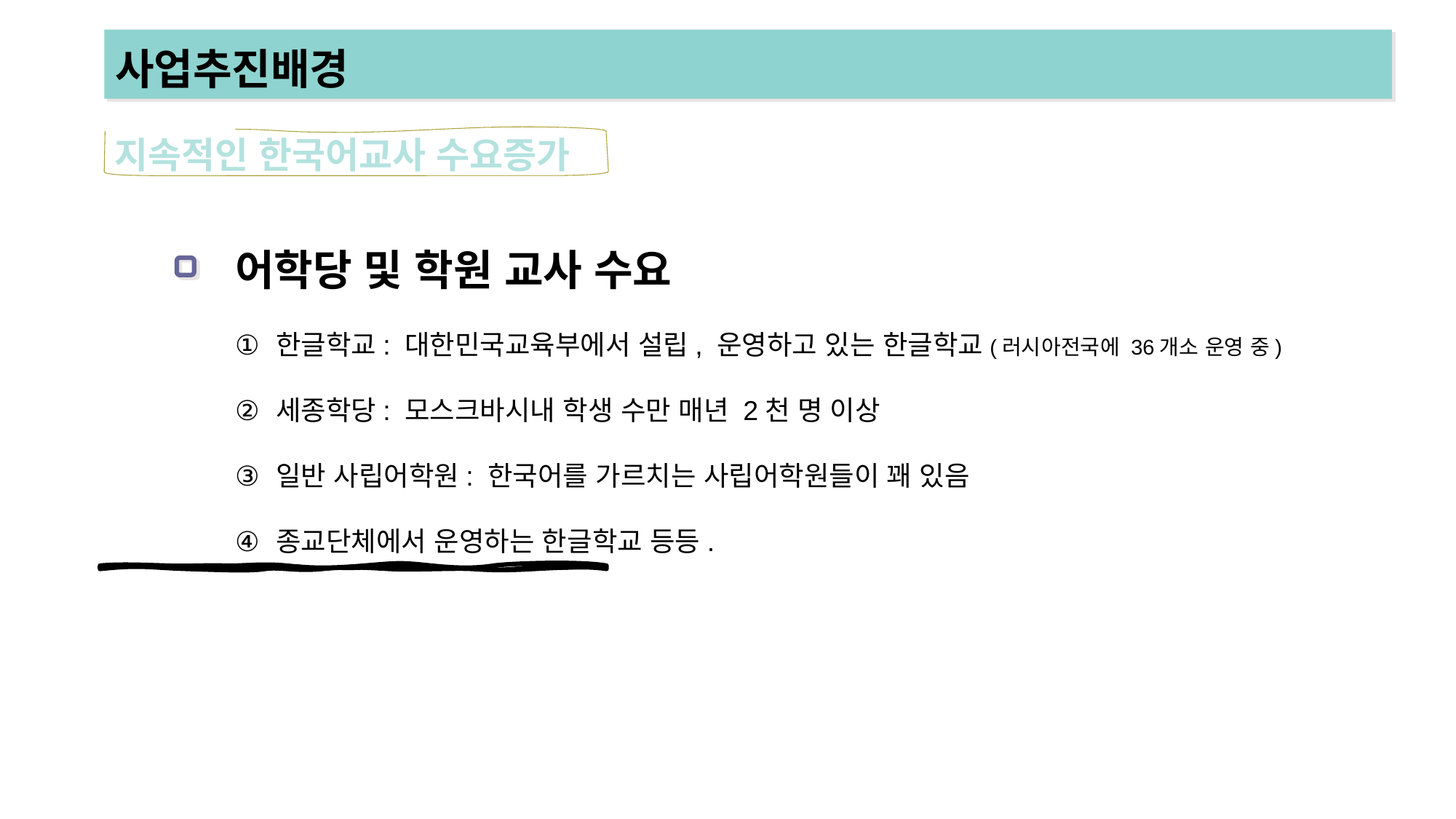

사업추진배경
지속적인 한국어교사 수요증가
어학당 및 학원 교사 수요

한글학교: 대한민국교육부에서 설립, 운영하고 있는 한글학교(러시아전국에 36개소 운영 중)

세종학당: 모스크바시내 학생 수만 매년 2천 명 이상

일반 사립어학원: 한국어를 가르치는 사립어학원들이 꽤 있음

종교단체에서 운영하는 한글학교 등등.